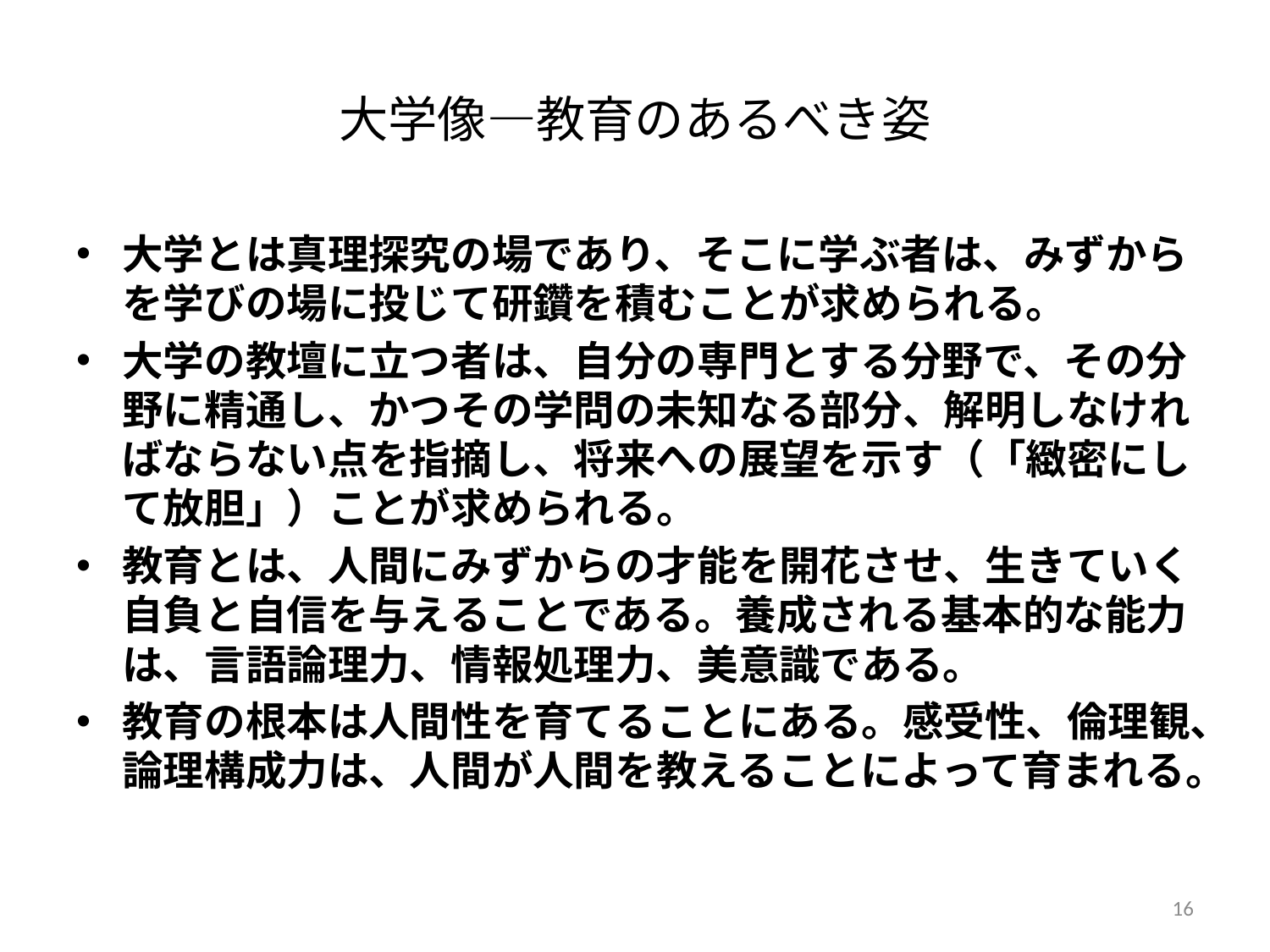

# 大学像―教育のあるべき姿
大学とは真理探究の場であり、そこに学ぶ者は、みずからを学びの場に投じて研鑽を積むことが求められる。
大学の教壇に立つ者は、自分の専門とする分野で、その分野に精通し、かつその学問の未知なる部分、解明しなければならない点を指摘し、将来への展望を示す（「緻密にして放胆」）ことが求められる。
教育とは、人間にみずからの才能を開花させ、生きていく自負と自信を与えることである。養成される基本的な能力は、言語論理力、情報処理力、美意識である。
教育の根本は人間性を育てることにある。感受性、倫理観、論理構成力は、人間が人間を教えることによって育まれる。
16